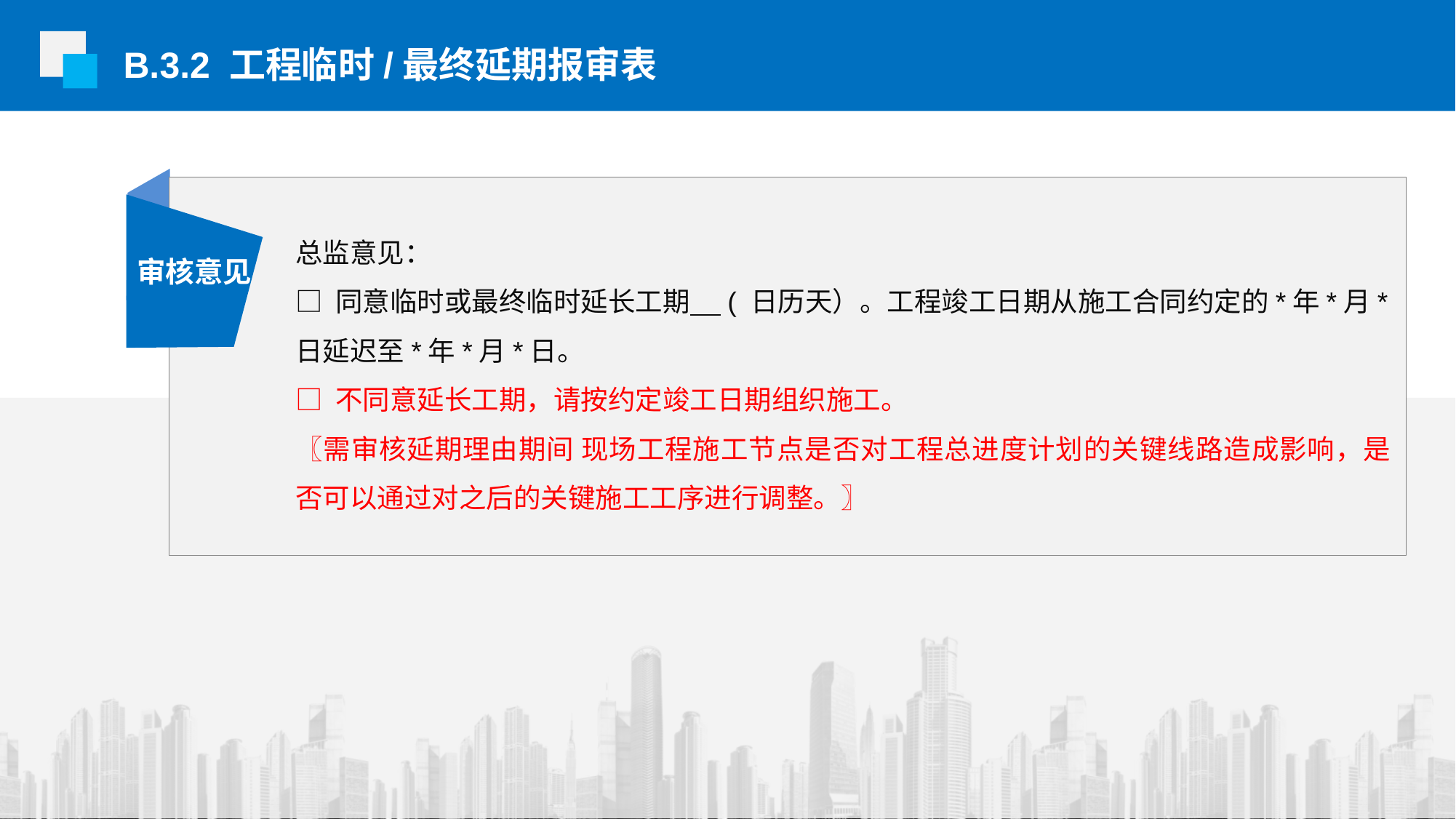

B.3.2 工程临时/最终延期报审表

总监意见：
□ 同意临时或最终临时延长工期     ( 日历天）。工程竣工日期从施工合同约定的*年*月*日延迟至*年*月*日。
□ 不同意延长工期，请按约定竣工日期组织施工。
〖需审核延期理由期间 现场工程施工节点是否对工程总进度计划的关键线路造成影响，是否可以通过对之后的关键施工工序进行调整。〗
审核意见